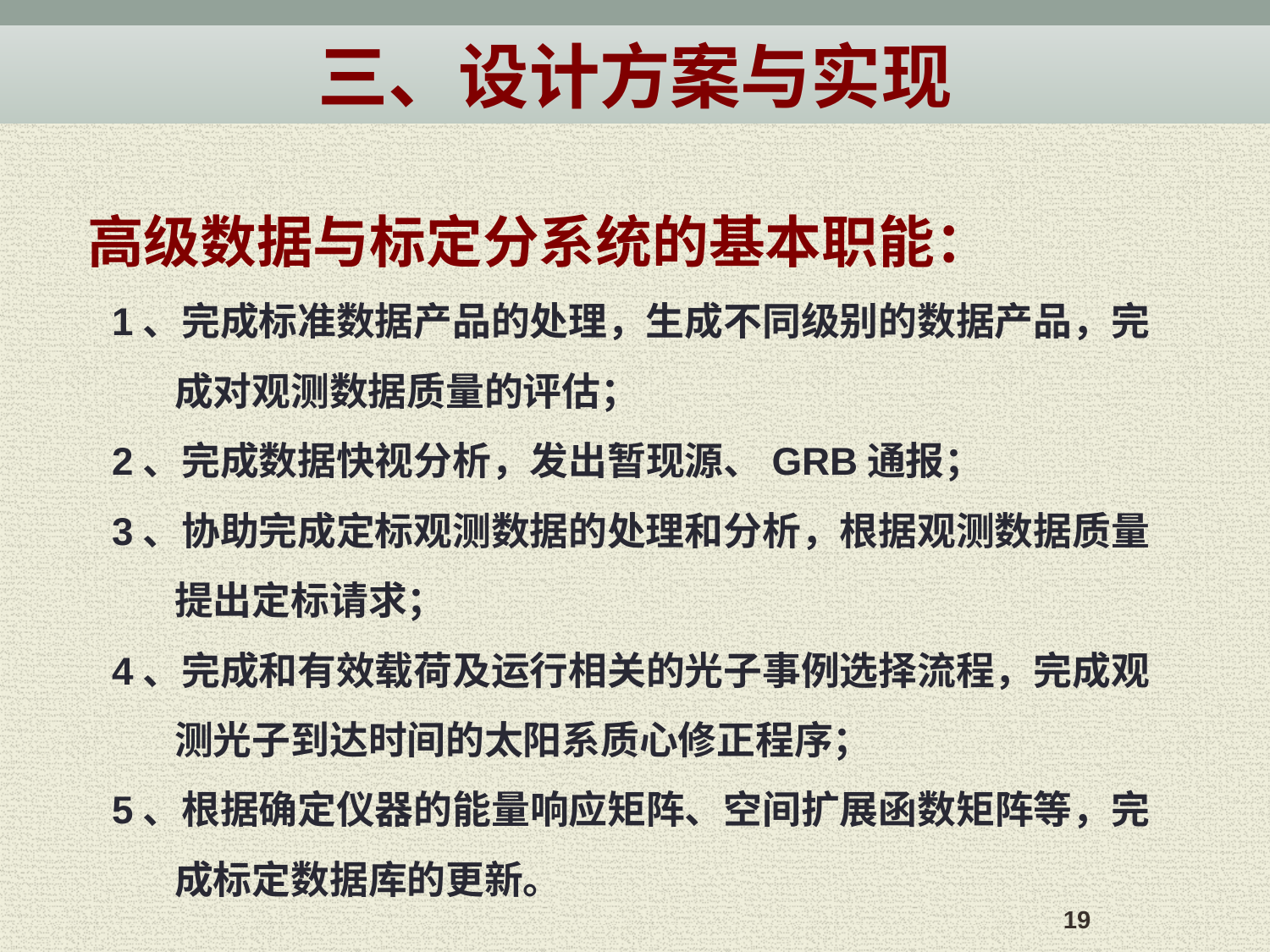

三、设计方案与实现
高级数据与标定分系统的基本职能：
1、完成标准数据产品的处理，生成不同级别的数据产品，完成对观测数据质量的评估；
2、完成数据快视分析，发出暂现源、GRB通报；
3、协助完成定标观测数据的处理和分析，根据观测数据质量提出定标请求；
4、完成和有效载荷及运行相关的光子事例选择流程，完成观测光子到达时间的太阳系质心修正程序；
5、根据确定仪器的能量响应矩阵、空间扩展函数矩阵等，完成标定数据库的更新。
19